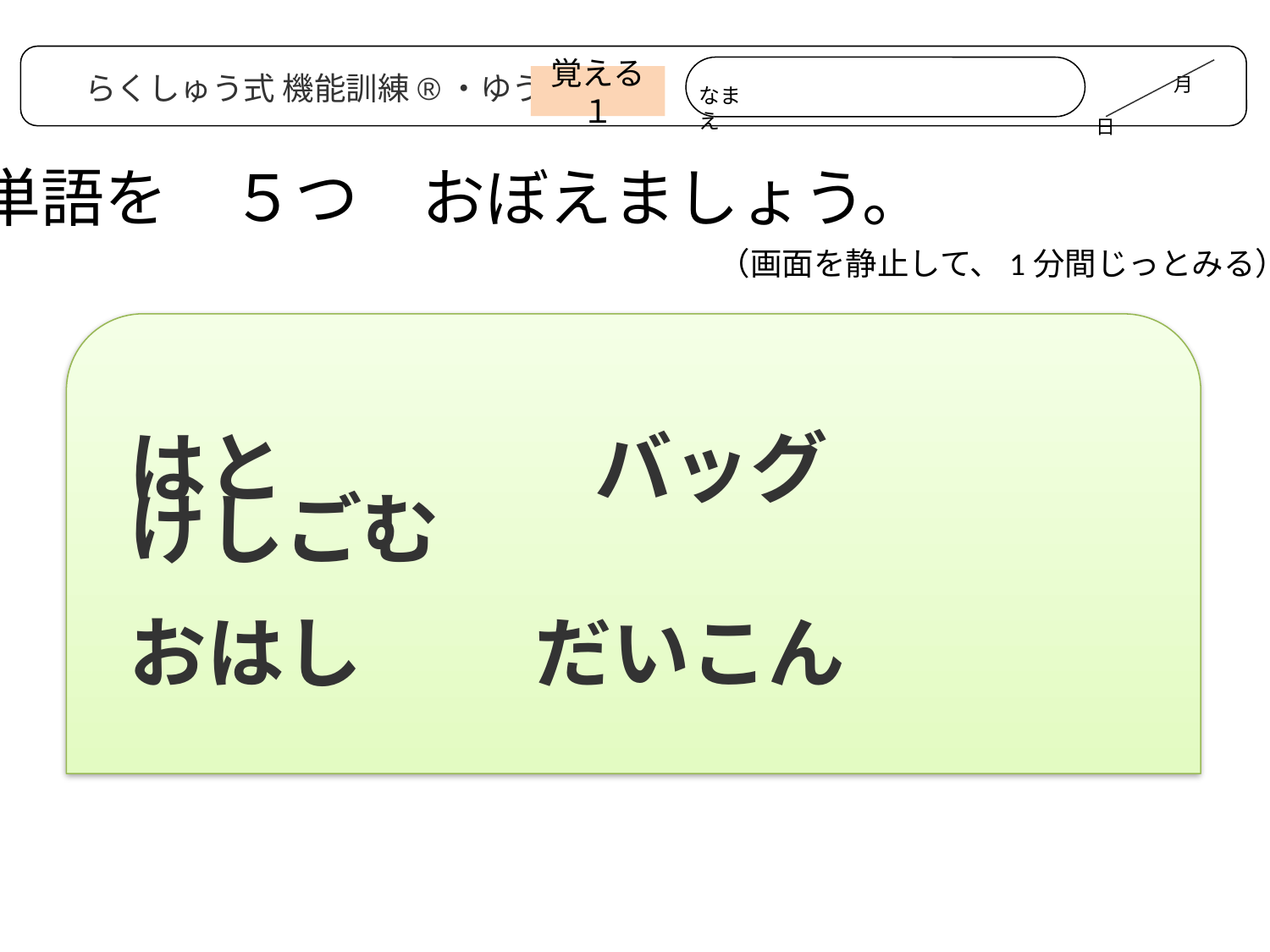

月
　　　　　　　　　　　　　日

なまえ
らくしゅう式 機能訓練®・ゆうゆう
覚える１
# 単語を　５つ　おぼえましょう。
（画面を静止して、1分間じっとみる）

はと　　　　バッグ　　　　けしごむ

おはし　　 だいこん